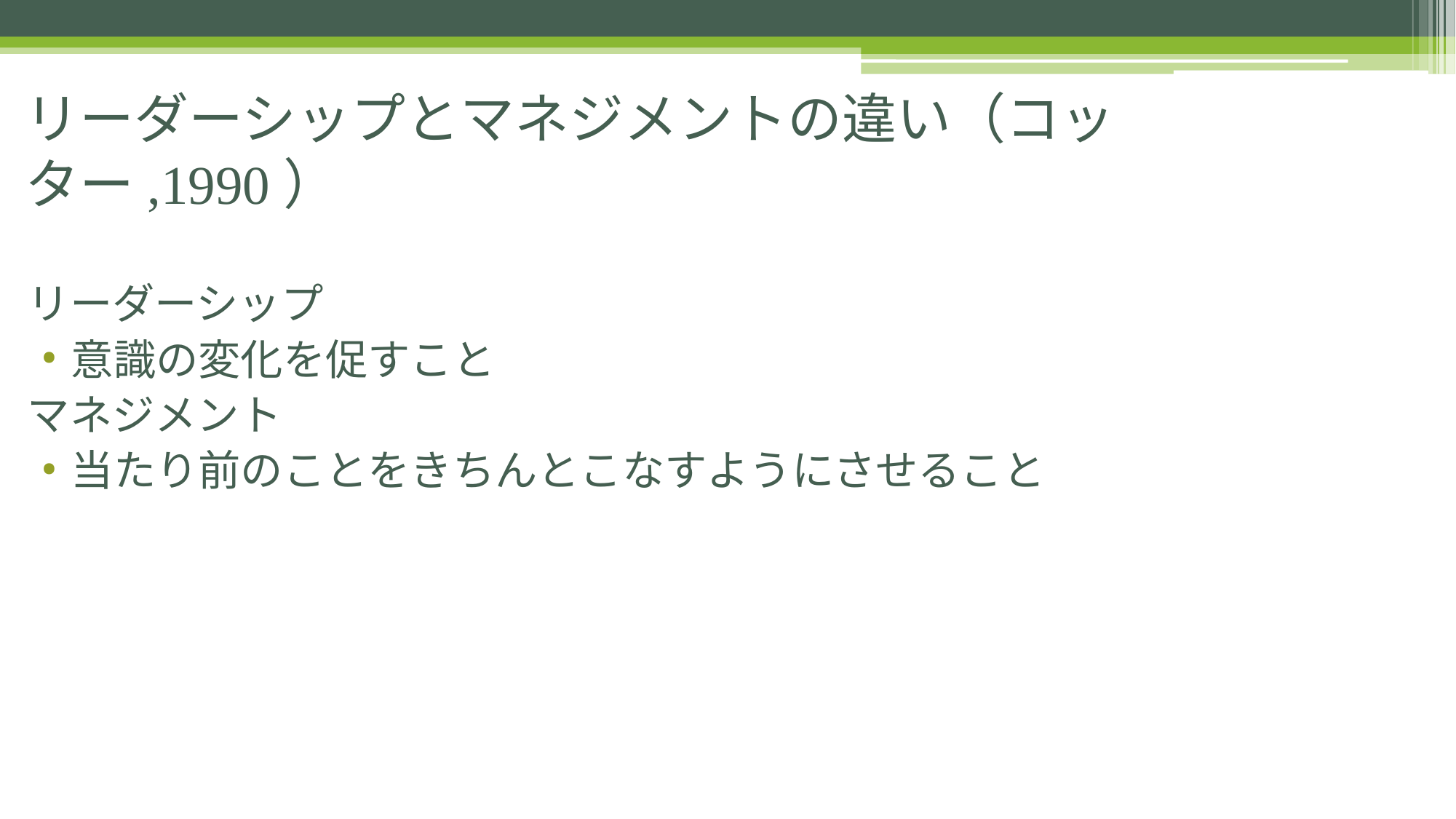

# リーダーシップとマネジメントの違い（コッター,1990）
リーダーシップ
意識の変化を促すこと
マネジメント
当たり前のことをきちんとこなすようにさせること